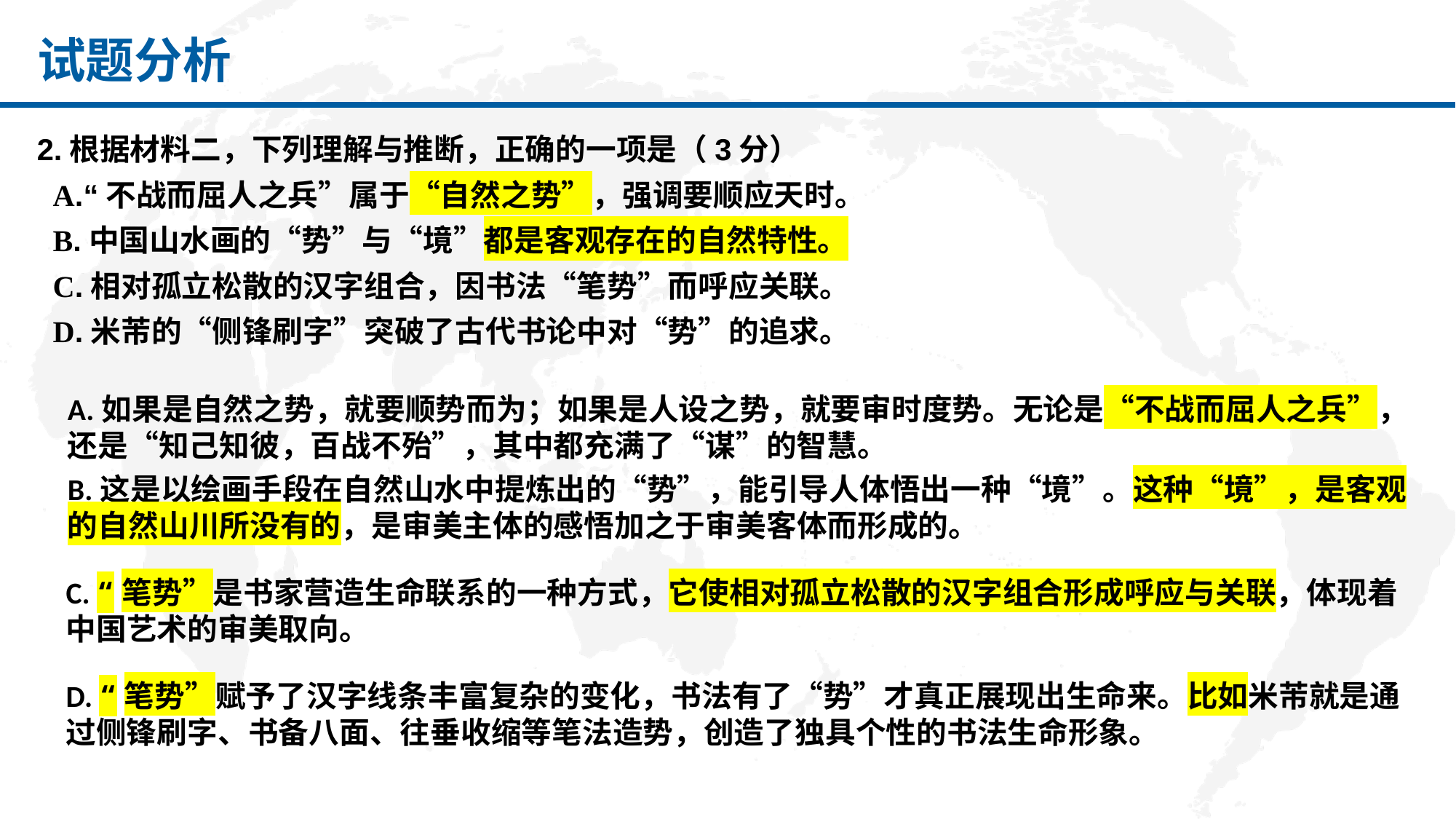

# 试题分析
2.根据材料二，下列理解与推断，正确的一项是（3分）
A.“不战而屈人之兵”属于“自然之势”，强调要顺应天时。
B.中国山水画的“势”与“境”都是客观存在的自然特性。
C.相对孤立松散的汉字组合，因书法“笔势”而呼应关联。
D.米芾的“侧锋刷字”突破了古代书论中对“势”的追求。
A.如果是自然之势，就要顺势而为；如果是人设之势，就要审时度势。无论是“不战而屈人之兵”，还是“知己知彼，百战不殆”，其中都充满了“谋”的智慧。
B.这是以绘画手段在自然山水中提炼出的“势”，能引导人体悟出一种“境”。这种“境”，是客观的自然山川所没有的，是审美主体的感悟加之于审美客体而形成的。
C. “笔势”是书家营造生命联系的一种方式，它使相对孤立松散的汉字组合形成呼应与关联，体现着中国艺术的审美取向。
D. “笔势”赋予了汉字线条丰富复杂的变化，书法有了“势”才真正展现出生命来。比如米芾就是通过侧锋刷字、书备八面、往垂收缩等笔法造势，创造了独具个性的书法生命形象。